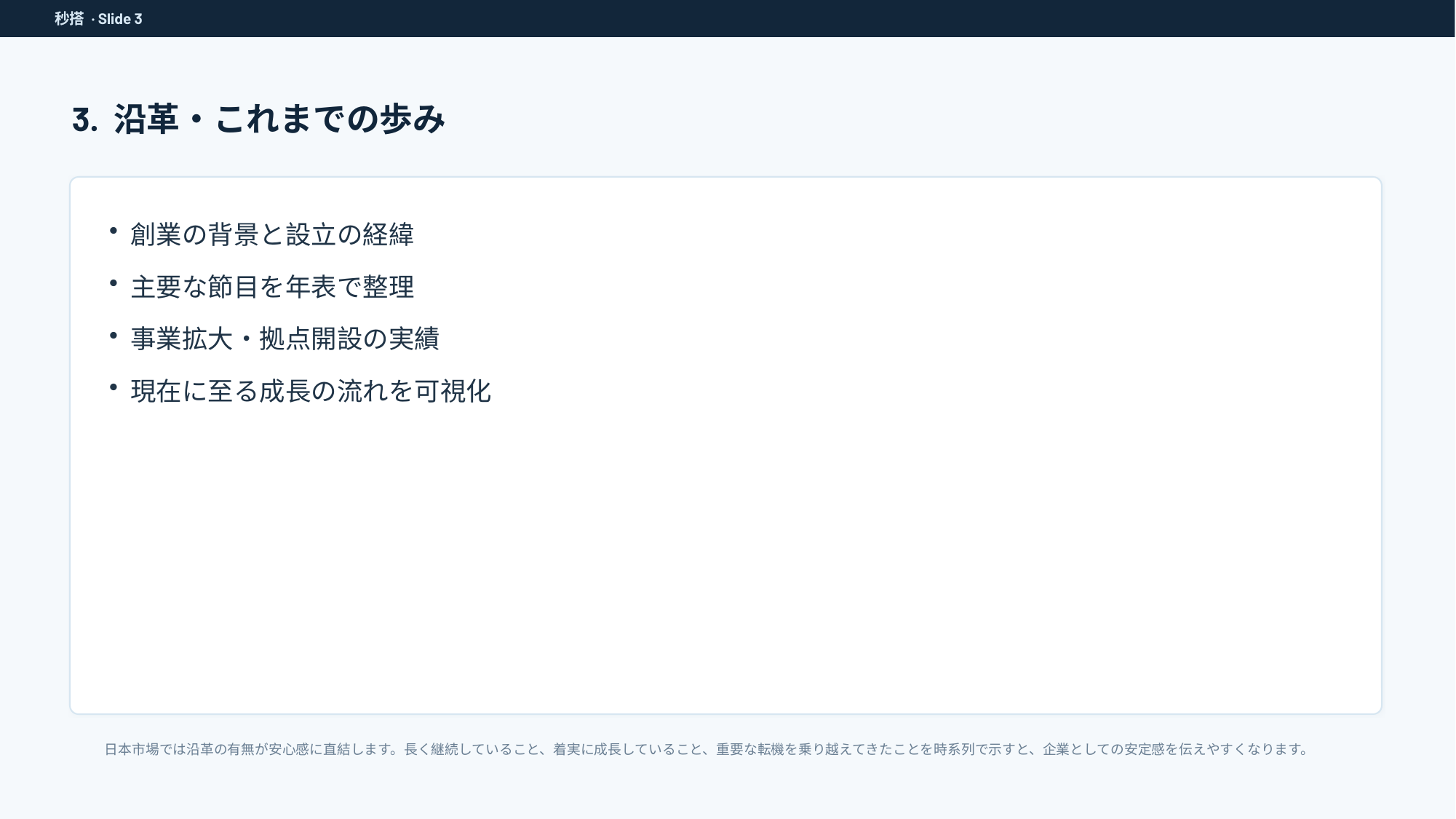

秒搭 · Slide 3
3. 沿革・これまでの歩み

創業の背景と設立の経緯
主要な節目を年表で整理
事業拡大・拠点開設の実績
現在に至る成長の流れを可視化
日本市場では沿革の有無が安心感に直結します。長く継続していること、着実に成長していること、重要な転機を乗り越えてきたことを時系列で示すと、企業としての安定感を伝えやすくなります。